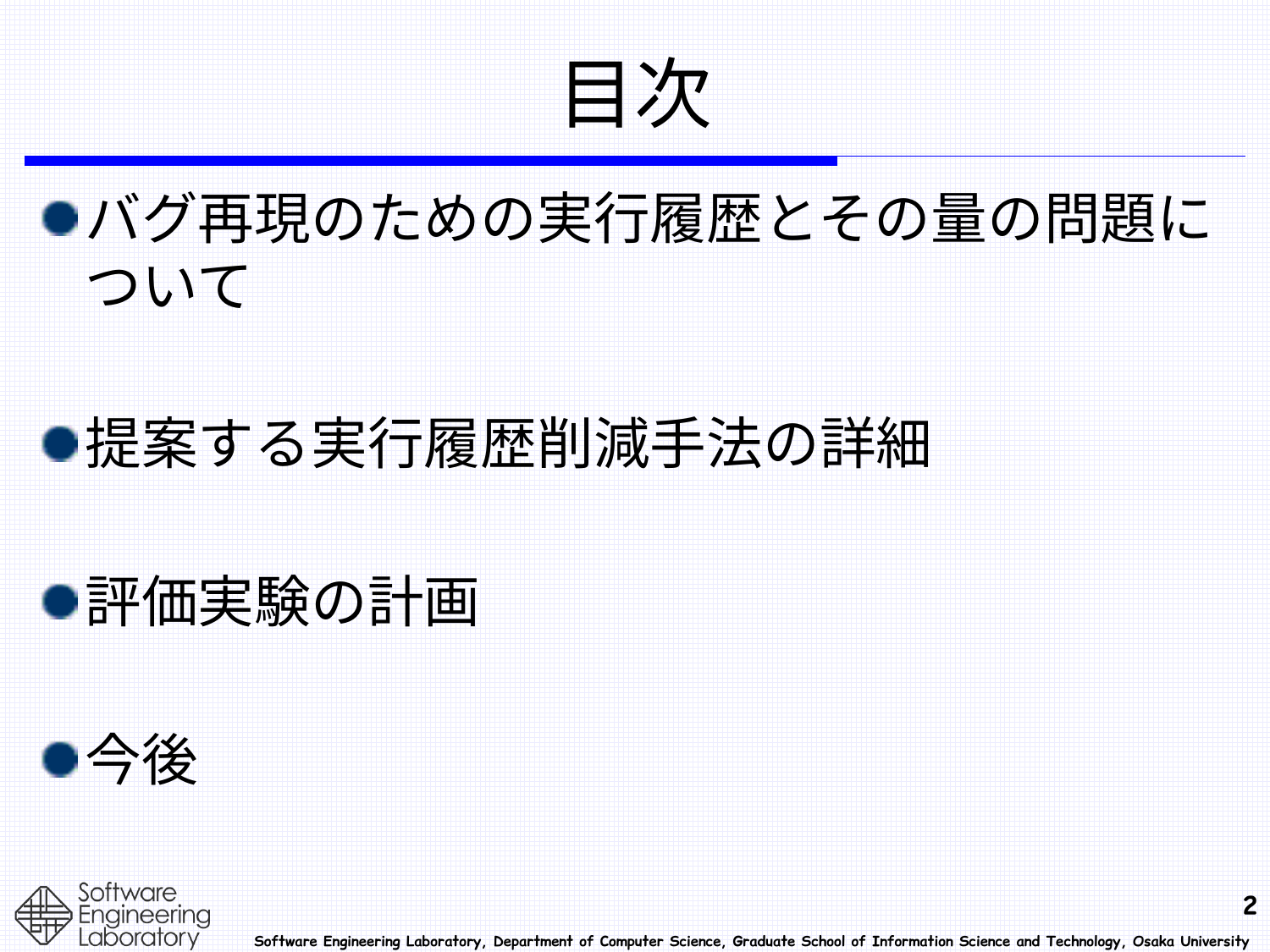

# 目次
バグ再現のための実行履歴とその量の問題について

提案する実行履歴削減手法の詳細

評価実験の計画

今後